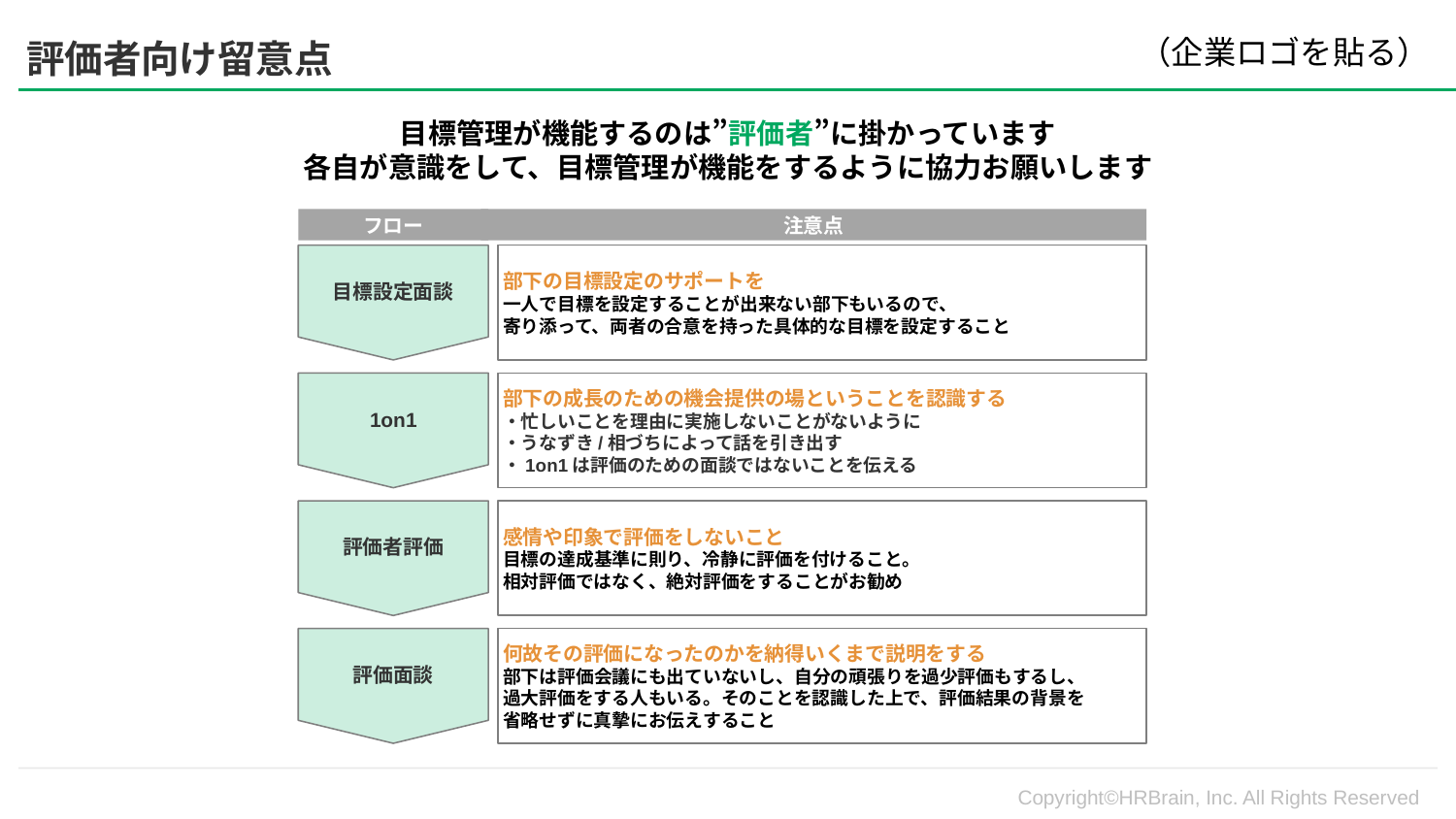

（企業ロゴを貼る）
評価者向け留意点
目標管理が機能するのは”評価者”に掛かっています
各自が意識をして、目標管理が機能をするように協力お願いします
フロー
注意点
目標設定面談
部下の目標設定のサポートを
一人で目標を設定することが出来ない部下もいるので、
寄り添って、両者の合意を持った具体的な目標を設定すること
1on1
部下の成長のための機会提供の場ということを認識する
・忙しいことを理由に実施しないことがないように
・うなずき/相づちによって話を引き出す
・1on1は評価のための面談ではないことを伝える
評価者評価
感情や印象で評価をしないこと
目標の達成基準に則り、冷静に評価を付けること。
相対評価ではなく、絶対評価をすることがお勧め
評価面談
何故その評価になったのかを納得いくまで説明をする
部下は評価会議にも出ていないし、自分の頑張りを過少評価もするし、
過大評価をする人もいる。そのことを認識した上で、評価結果の背景を
省略せずに真摯にお伝えすること

Copyright©HRBrain, Inc. All Rights Reserved